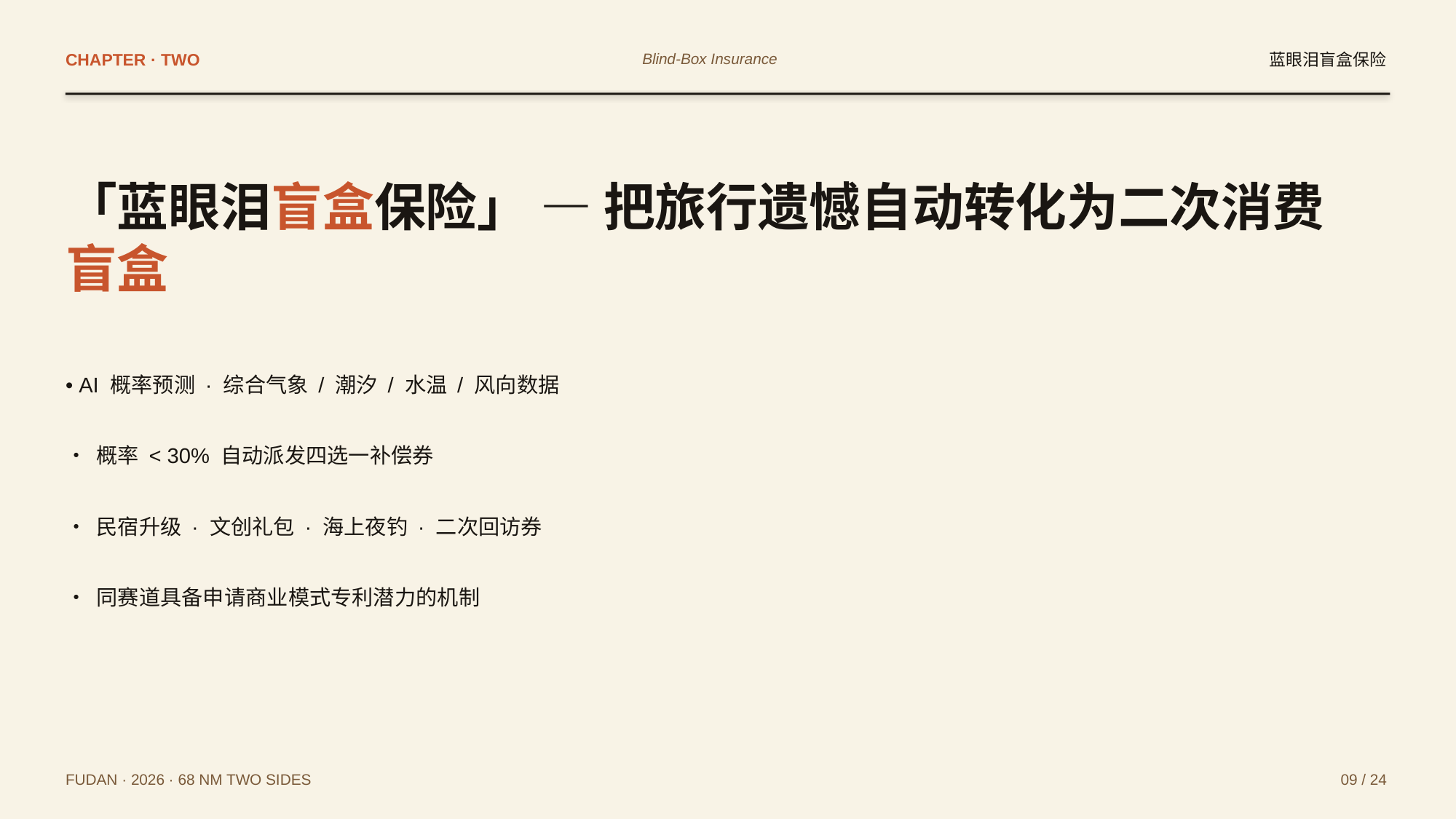

CHAPTER · TWO
Blind-Box Insurance
蓝眼泪盲盒保险

「蓝眼泪盲盒保险」 — 把旅行遗憾自动转化为二次消费盲盒
• AI 概率预测 · 综合气象 / 潮汐 / 水温 / 风向数据
• 概率 < 30% 自动派发四选一补偿券
• 民宿升级 · 文创礼包 · 海上夜钓 · 二次回访券
• 同赛道具备申请商业模式专利潜力的机制
FUDAN · 2026 · 68 NM TWO SIDES
09 / 24